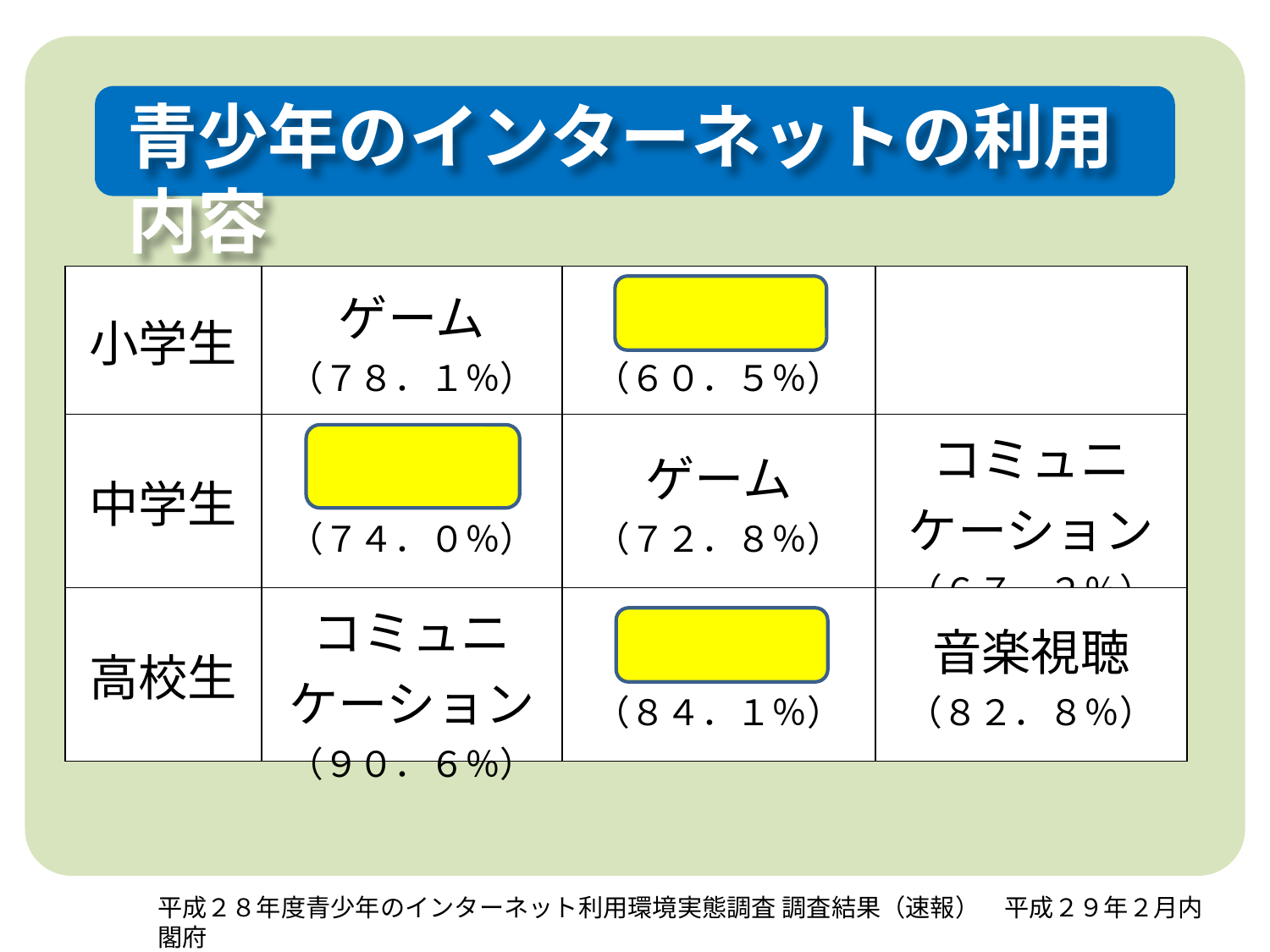

青少年のインターネットの利用内容
| 小学生 | ゲーム （７８．１％） | 動画視聴 （６０．５％） |  |
| --- | --- | --- | --- |
| 中学生 | 動画視聴 （７４．０％） | ゲーム （７２．８％） | コミュニケーション （６７．２％） |
| 高校生 | コミュニケーション （９０．６％） | 動画視聴 （８４．１％） | 音楽視聴 （８２．８％） |

平成２８年度青少年のインターネット利用環境実態調査 調査結果（速報）　平成２９年２月内閣府